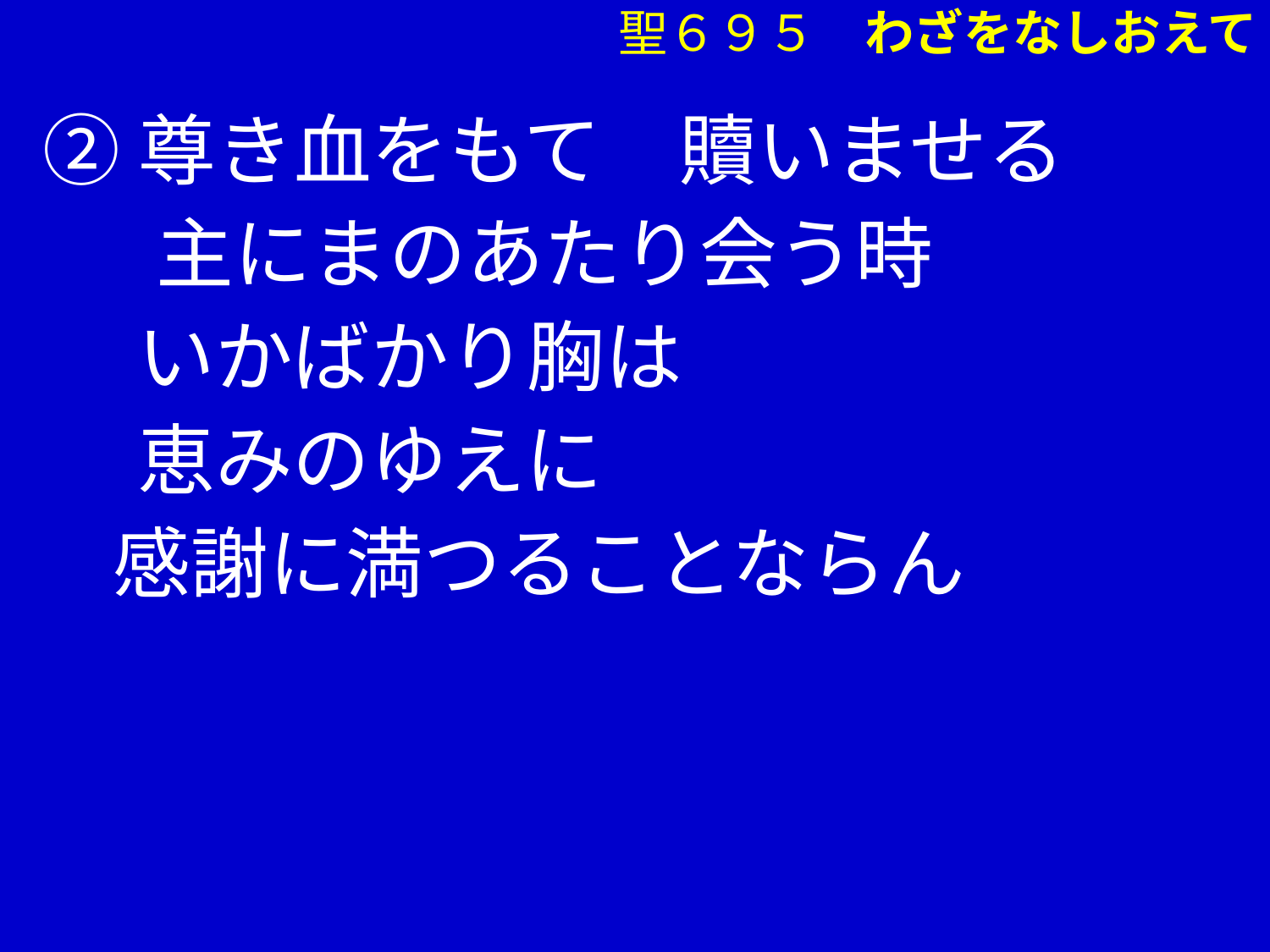

②尊き血をもて　贖いませる
 　主にまのあたり会う時
　 いかばかり胸は
　 恵みのゆえに
   感謝に満つることならん
聖６９５　わざをなしおえて